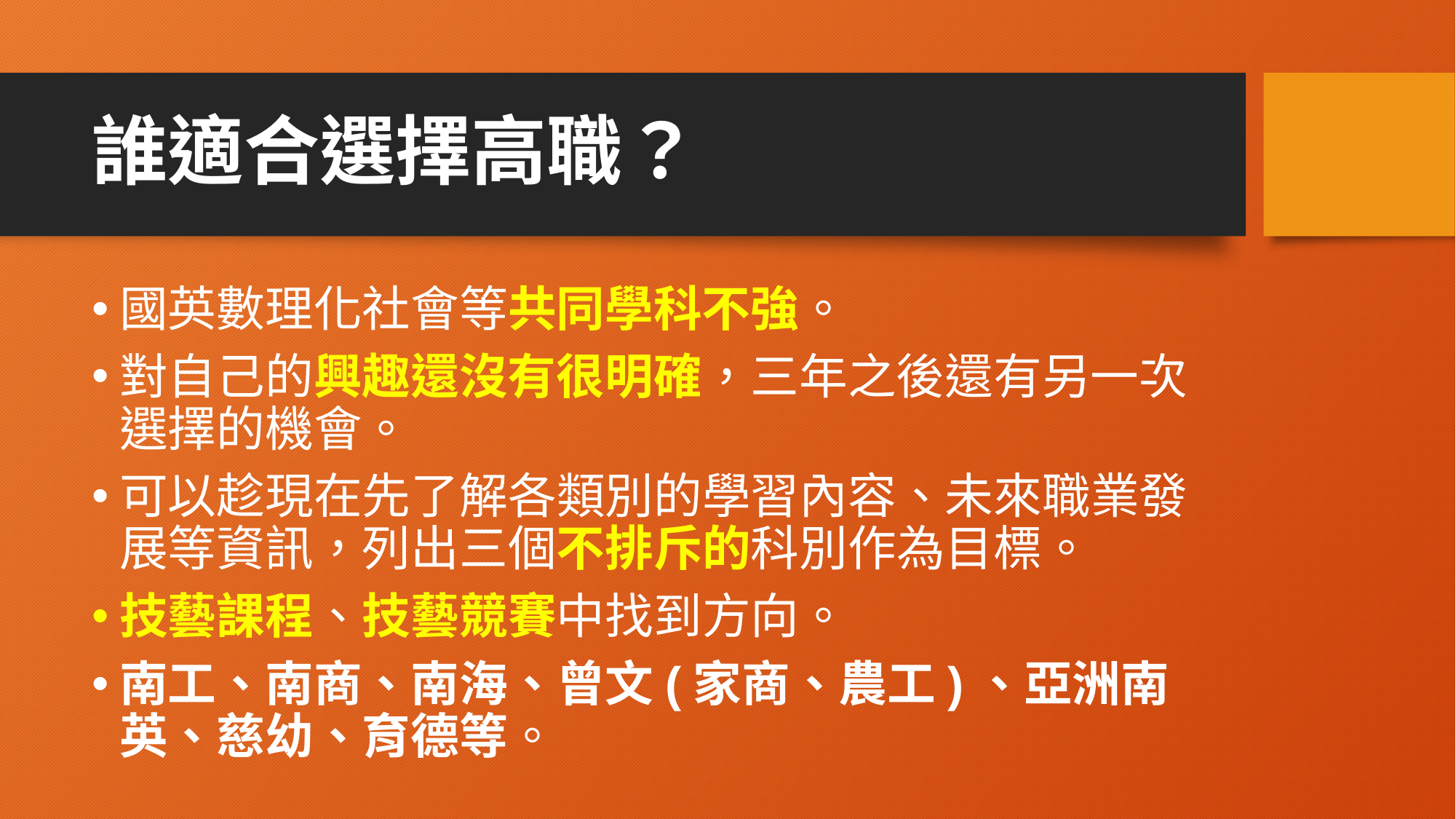

# 誰適合選擇高職？
國英數理化社會等共同學科不強。
對自己的興趣還沒有很明確，三年之後還有另一次選擇的機會。
可以趁現在先了解各類別的學習內容、未來職業發展等資訊，列出三個不排斥的科別作為目標。
技藝課程、技藝競賽中找到方向。
南工、南商、南海、曾文(家商、農工)、亞洲南英、慈幼、育德等。